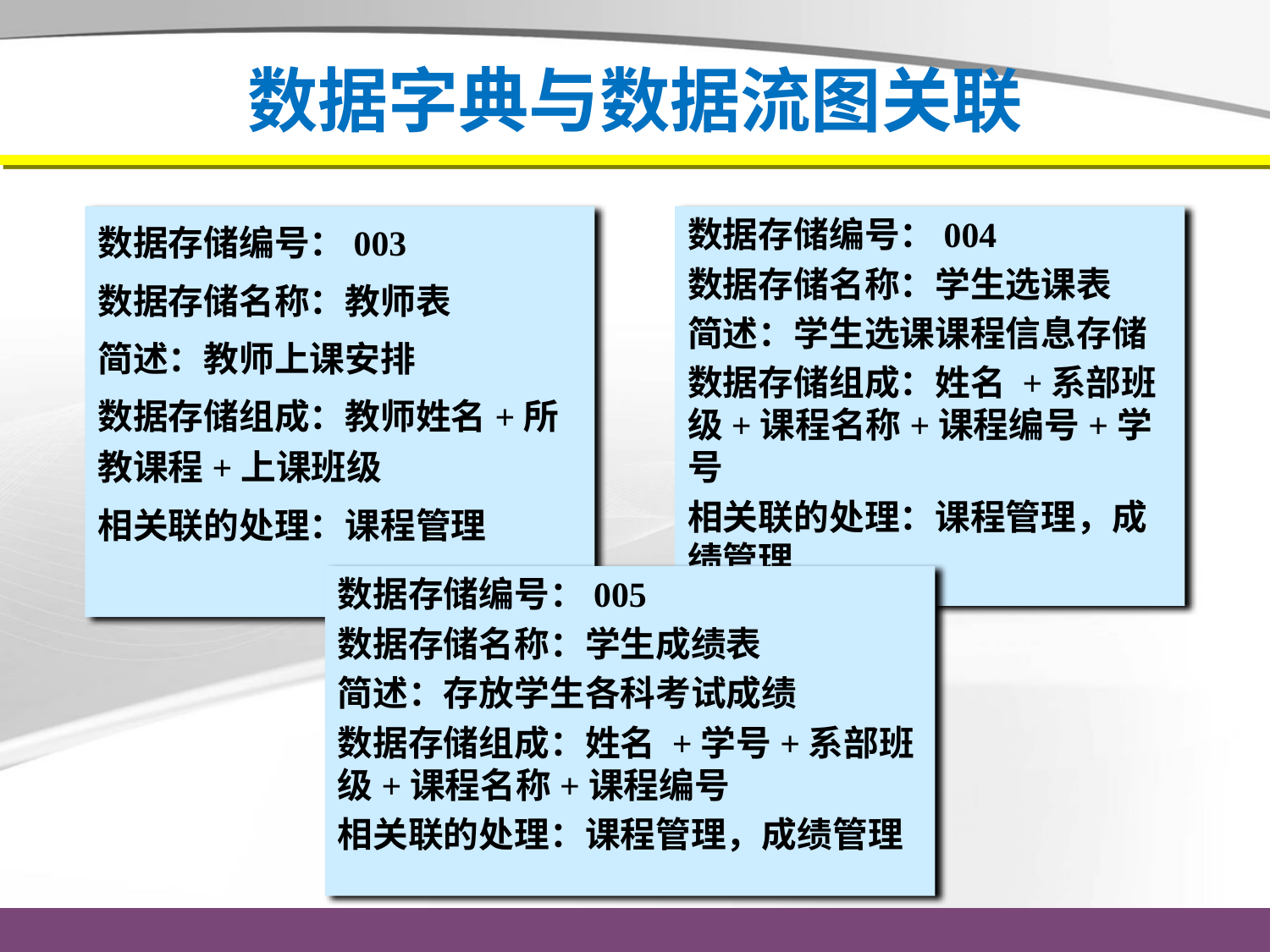

# 数据字典与数据流图关联
数据存储编号：003
数据存储名称：教师表
简述：教师上课安排
数据存储组成：教师姓名+所教课程+上课班级
相关联的处理：课程管理
数据存储编号：004
数据存储名称：学生选课表
简述：学生选课课程信息存储
数据存储组成：姓名 +系部班级+课程名称+课程编号+学号
相关联的处理：课程管理，成绩管理
数据存储编号：005
数据存储名称：学生成绩表
简述：存放学生各科考试成绩
数据存储组成：姓名 +学号+系部班级+课程名称+课程编号
相关联的处理：课程管理，成绩管理